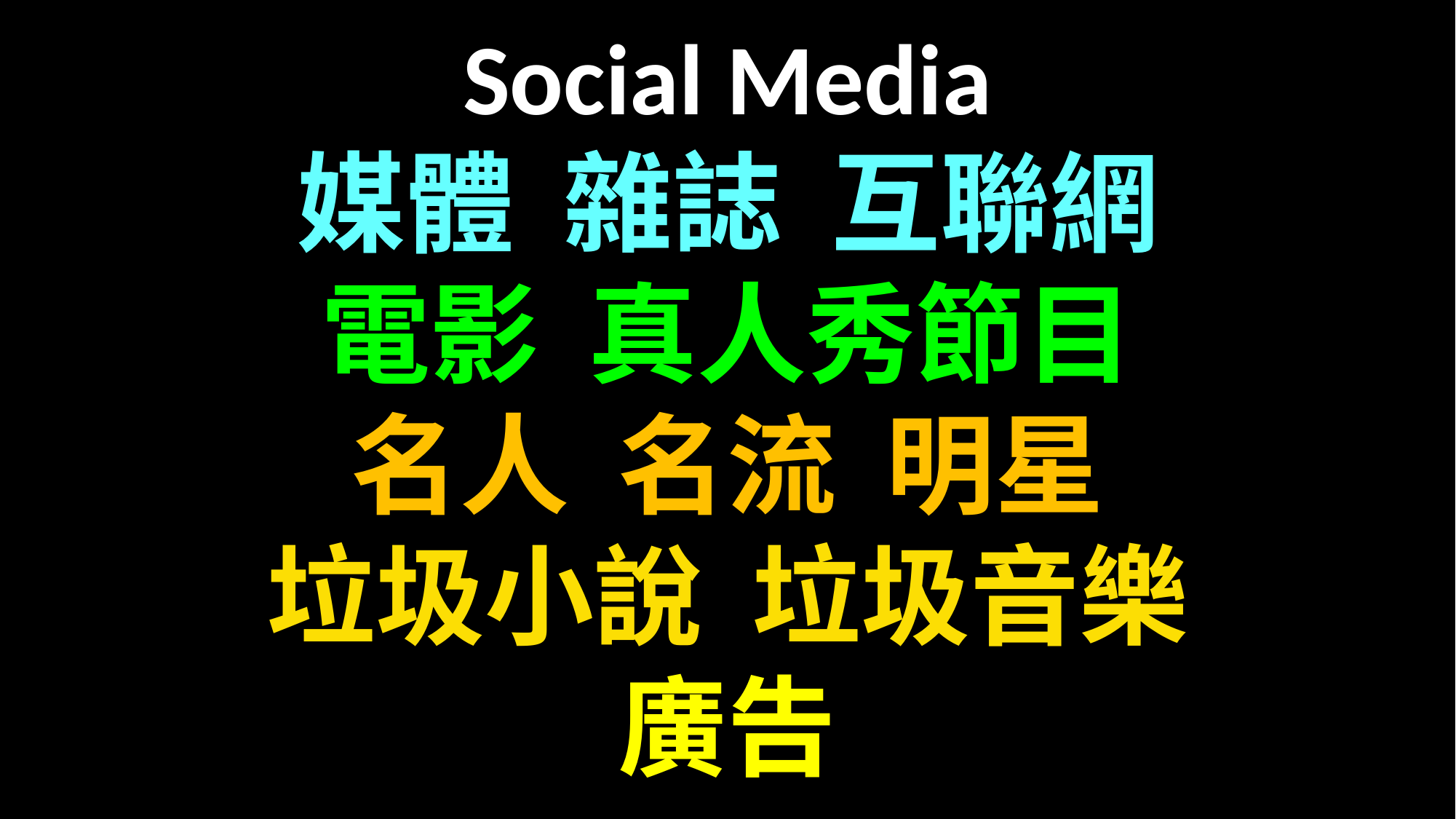

Social Media
媒體  雜誌  互聯網
電影  真人秀節目
名人  名流  明星
垃圾小說  垃圾音樂
廣告